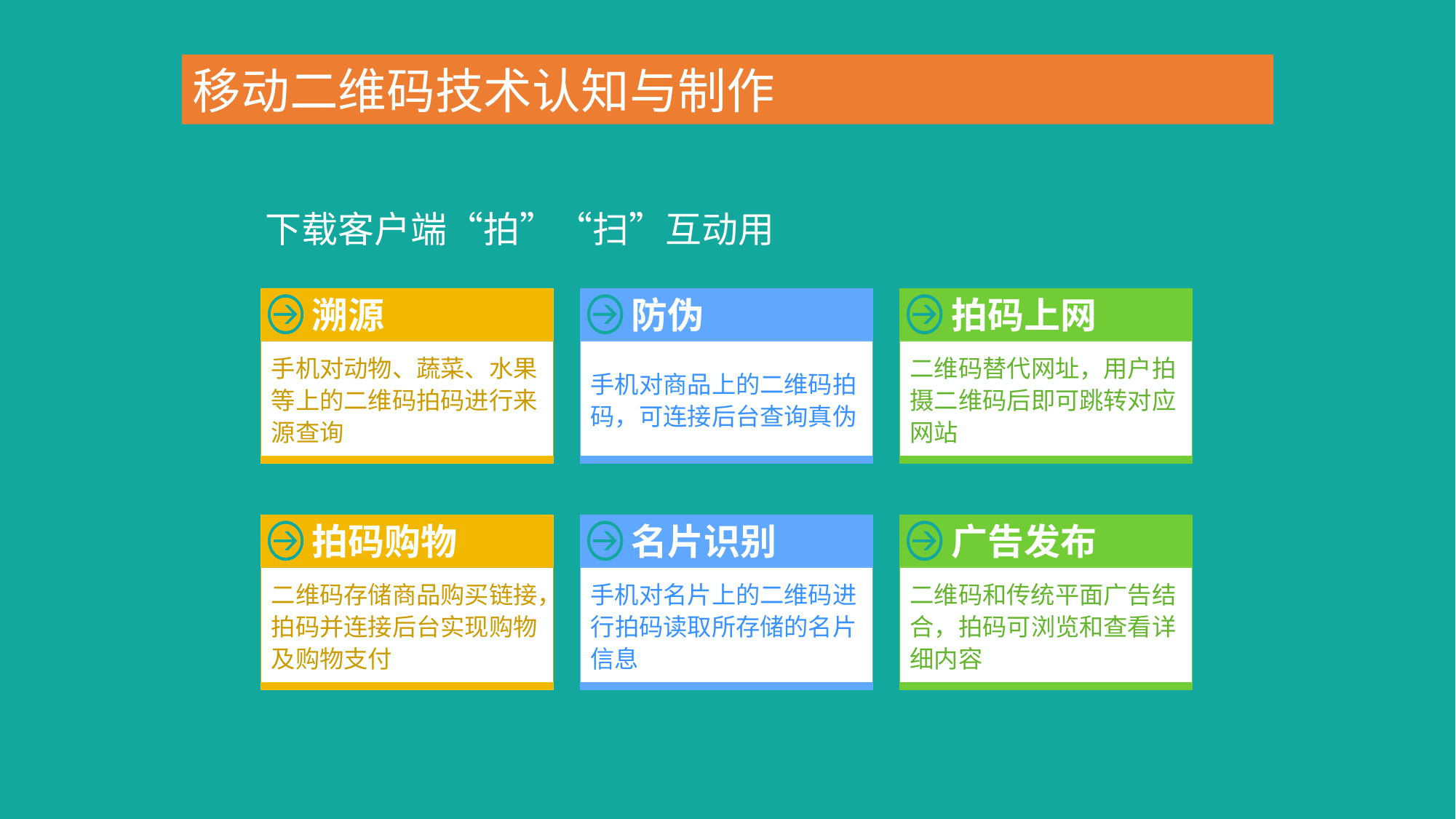

移动二维码技术认知与制作
下载客户端“拍”“扫”互动用
溯源
防伪
拍码上网
手机对动物、蔬菜、水果等上的二维码拍码进行来源查询
手机对商品上的二维码拍码，可连接后台查询真伪
二维码替代网址，用户拍摄二维码后即可跳转对应网站

拍码购物
名片识别
广告发布
二维码存储商品购买链接，拍码并连接后台实现购物及购物支付
手机对名片上的二维码进行拍码读取所存储的名片信息
二维码和传统平面广告结合，拍码可浏览和查看详细内容